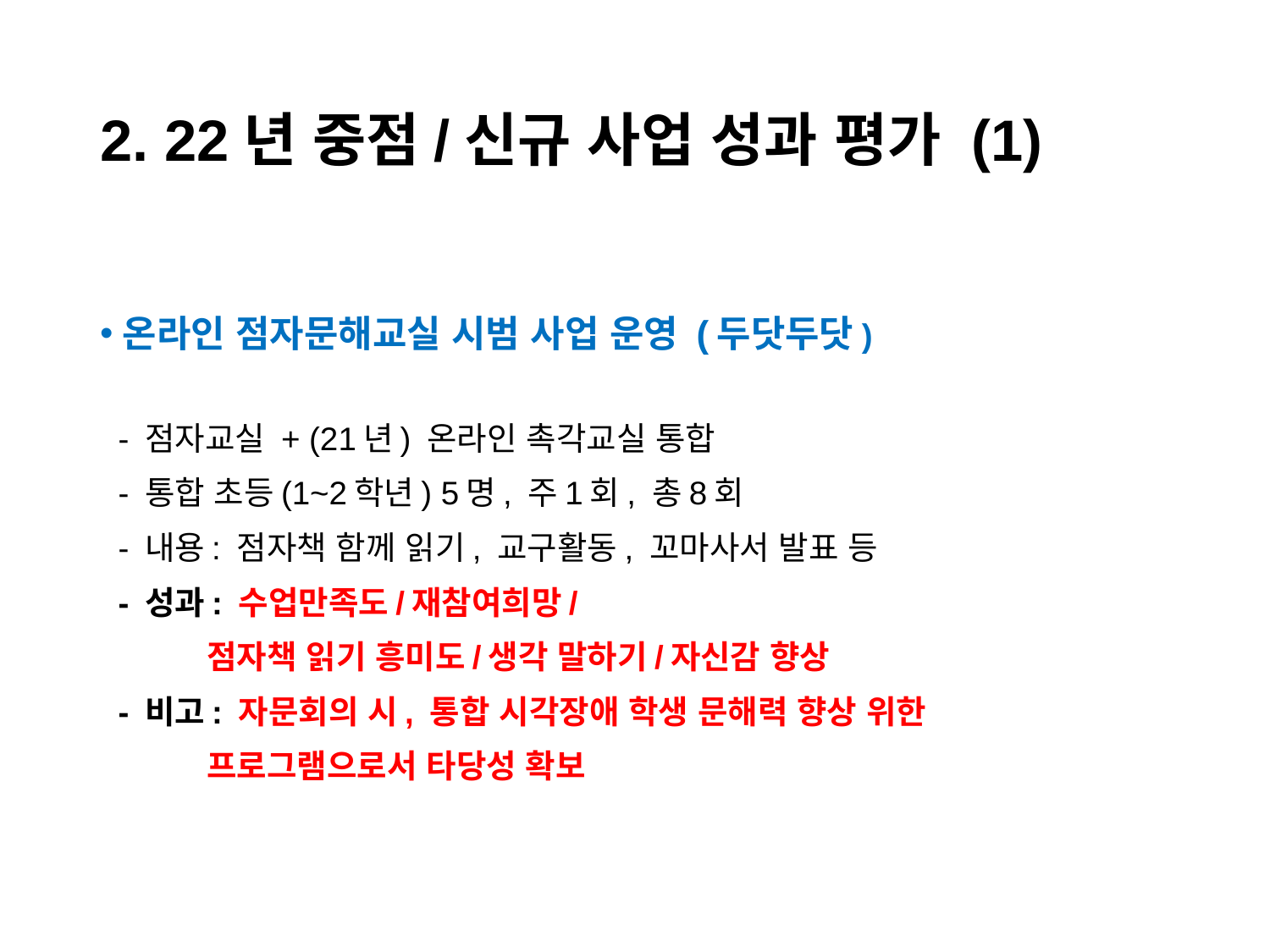

# 2. 22년 중점/신규 사업 성과 평가 (1)
온라인 점자문해교실 시범 사업 운영 (두닷두닷)

  - 점자교실 + (21년) 온라인 촉각교실 통합
  - 통합 초등(1~2학년) 5명, 주1회, 총8회
  - 내용: 점자책 함께 읽기, 교구활동, 꼬마사서 발표 등
  - 성과: 수업만족도/재참여희망/
           점자책 읽기 흥미도/생각 말하기/자신감 향상
  - 비고: 자문회의 시, 통합 시각장애 학생 문해력 향상 위한
           프로그램으로서 타당성 확보